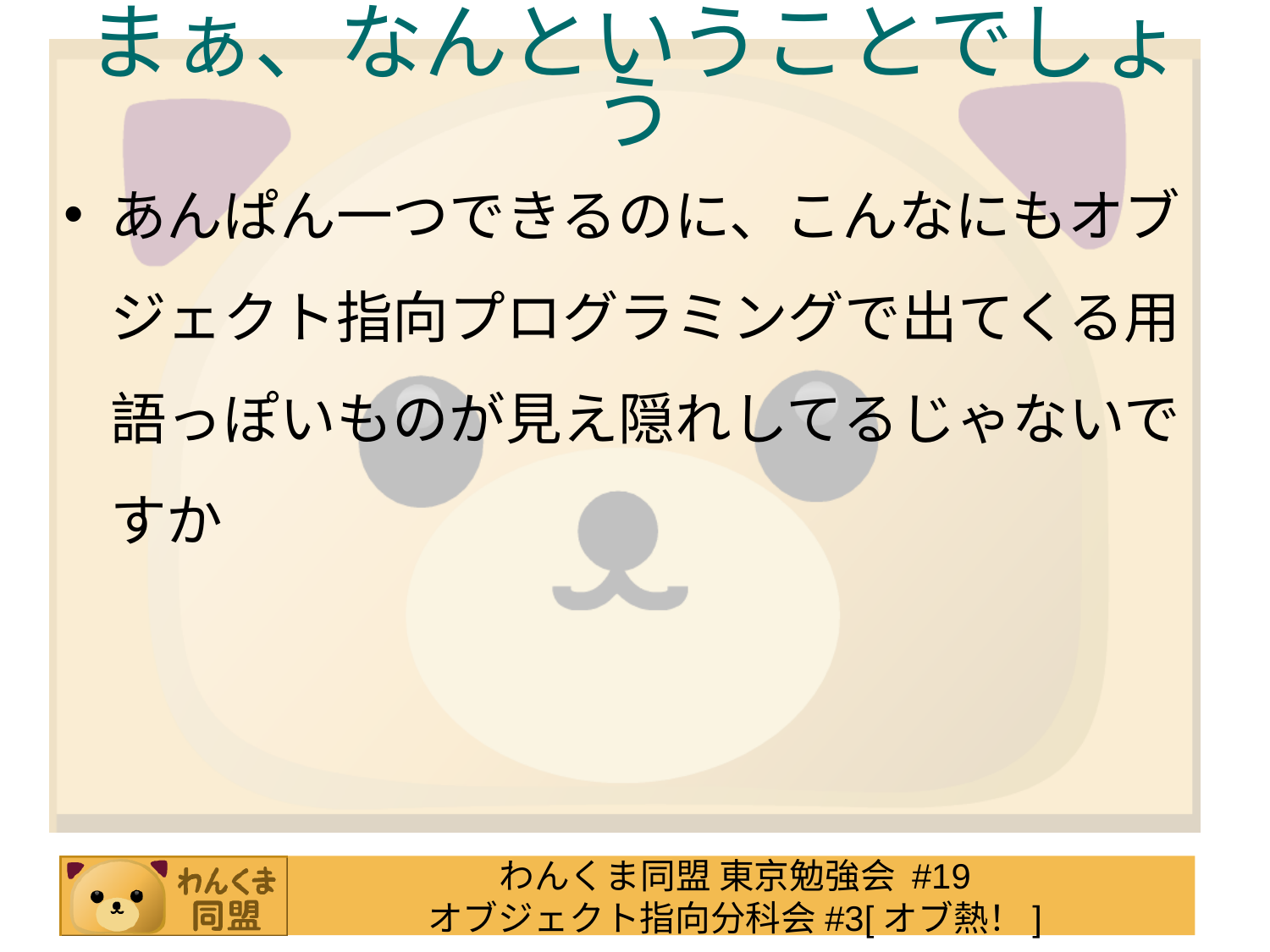

# まぁ、なんということでしょう
あんぱん一つできるのに、こんなにもオブジェクト指向プログラミングで出てくる用語っぽいものが見え隠れしてるじゃないですか